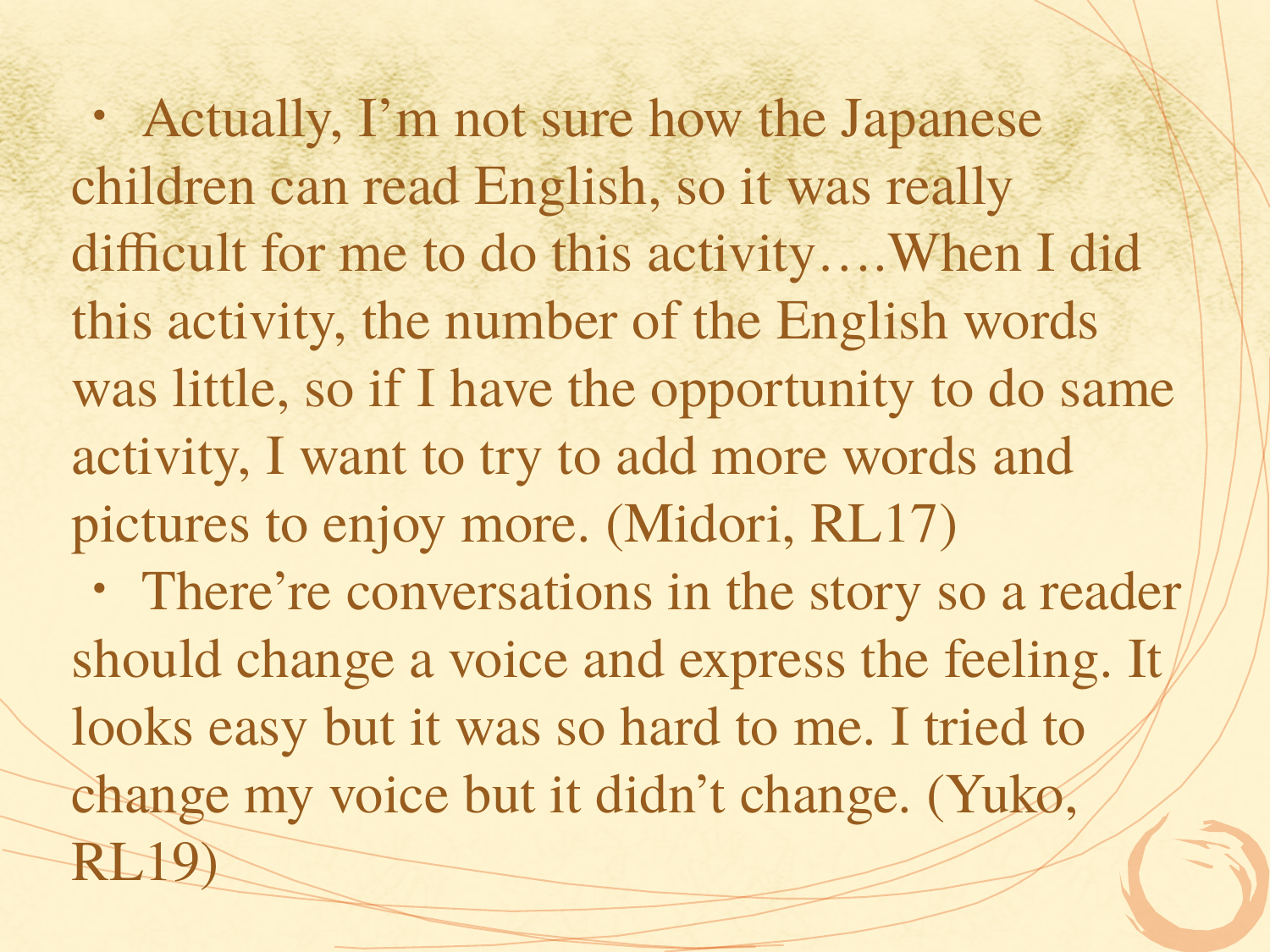

・Actually, I’m not sure how the Japanese children can read English, so it was really difficult for me to do this activity….When I did this activity, the number of the English words was little, so if I have the opportunity to do same activity, I want to try to add more words and pictures to enjoy more. (Midori, RL17)
・There’re conversations in the story so a reader should change a voice and express the feeling. It looks easy but it was so hard to me. I tried to change my voice but it didn’t change. (Yuko, RL19)